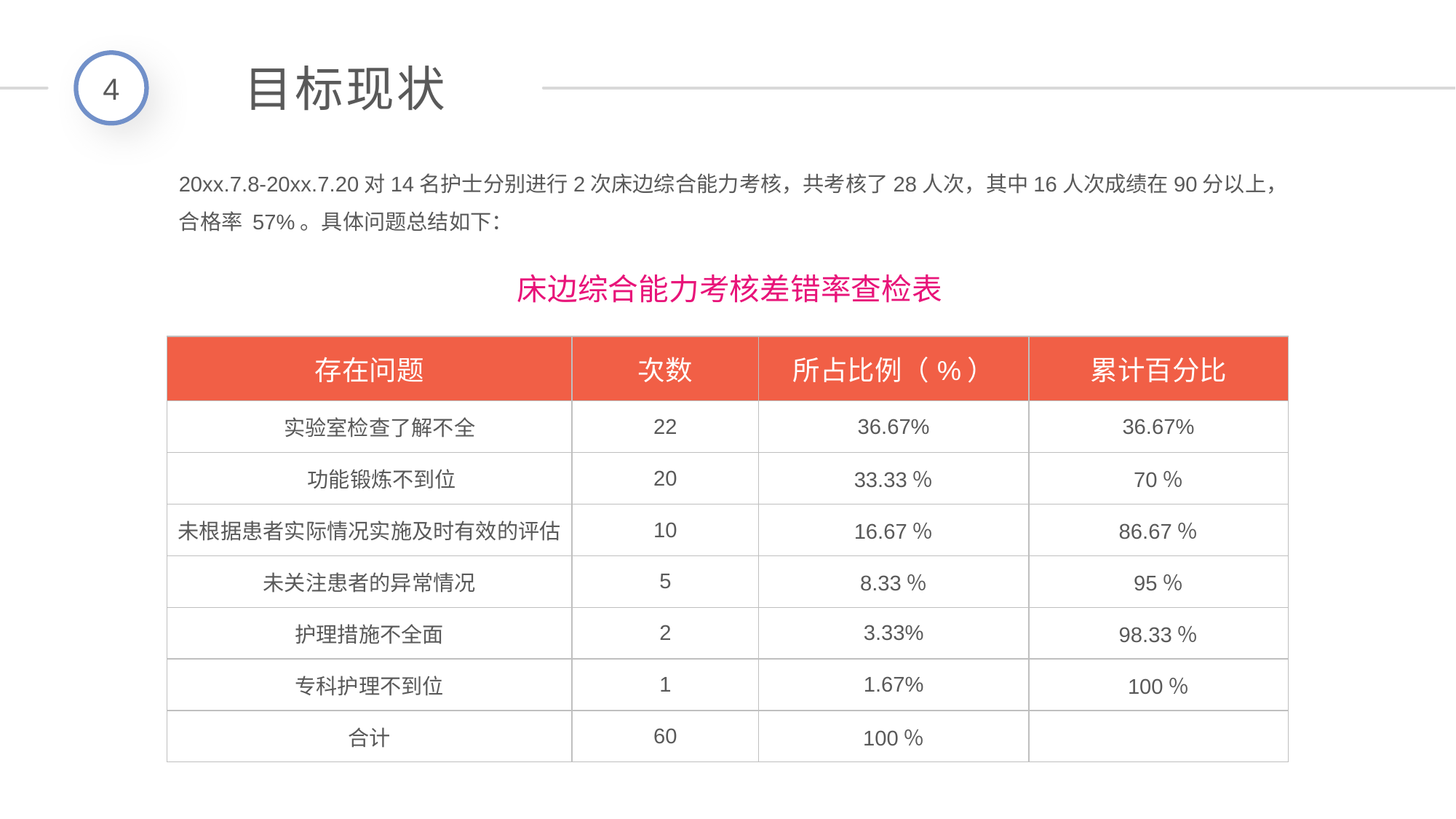

4
目标现状
20xx.7.8-20xx.7.20对14名护士分别进行2次床边综合能力考核，共考核了28人次，其中16人次成绩在90分以上，合格率 57%。具体问题总结如下：
床边综合能力考核差错率查检表
| 存在问题 | 次数 | 所占比例（%） | 累计百分比 |
| --- | --- | --- | --- |
| 实验室检查了解不全 | 22 | 36.67% | 36.67% |
| 功能锻炼不到位 | 20 | 33.33％ | 70％ |
| 未根据患者实际情况实施及时有效的评估 | 10 | 16.67％ | 86.67％ |
| 未关注患者的异常情况 | 5 | 8.33％ | 95％ |
| 护理措施不全面 | 2 | 3.33% | 98.33％ |
| 专科护理不到位 | 1 | 1.67% | 100％ |
| 合计 | 60 | 100％ |  |
延时符